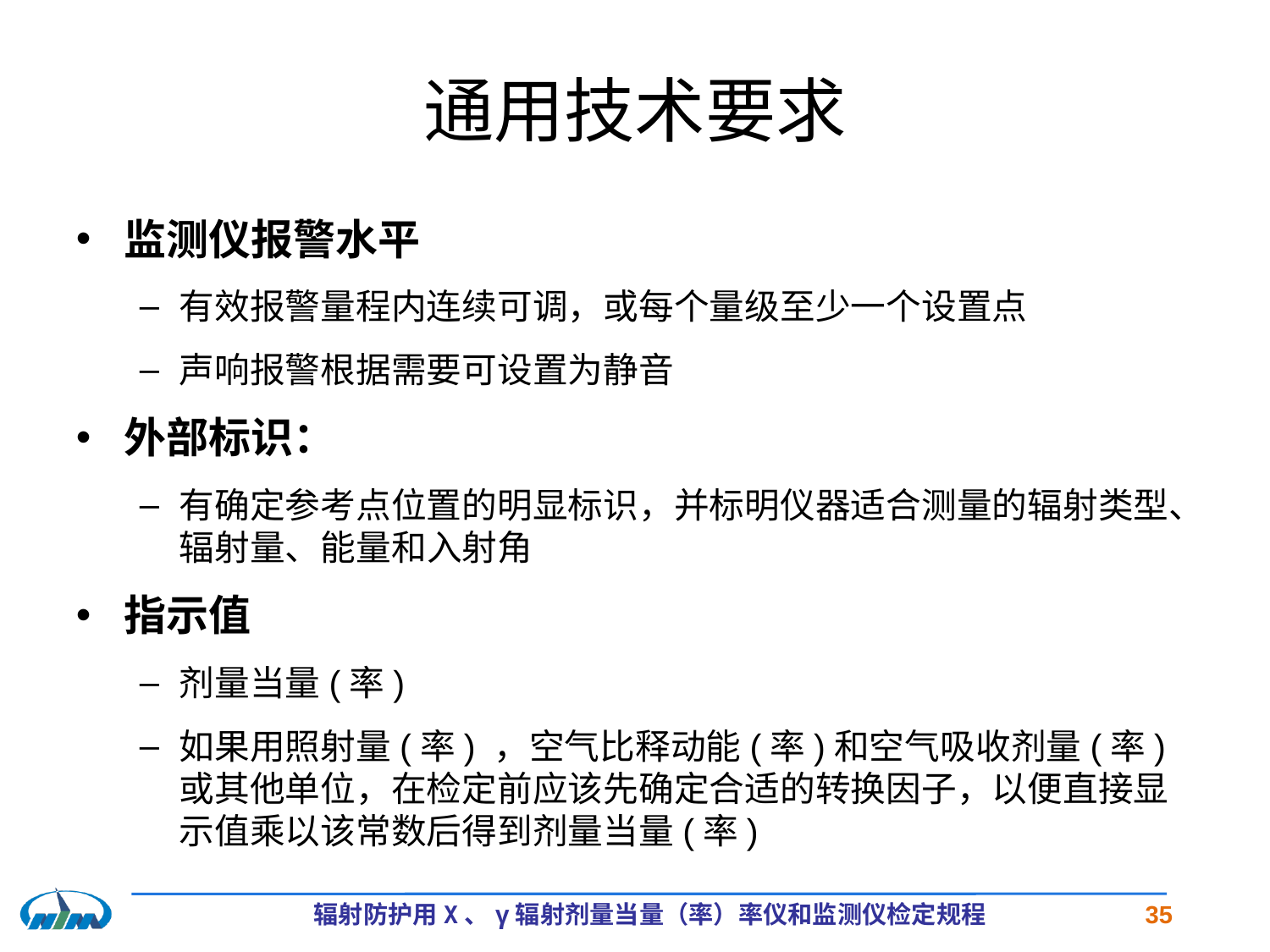

# 通用技术要求
监测仪报警水平
有效报警量程内连续可调，或每个量级至少一个设置点
声响报警根据需要可设置为静音
外部标识：
有确定参考点位置的明显标识，并标明仪器适合测量的辐射类型、辐射量、能量和入射角
指示值
剂量当量(率)
如果用照射量(率) ，空气比释动能(率)和空气吸收剂量(率)或其他单位，在检定前应该先确定合适的转换因子，以便直接显示值乘以该常数后得到剂量当量(率)